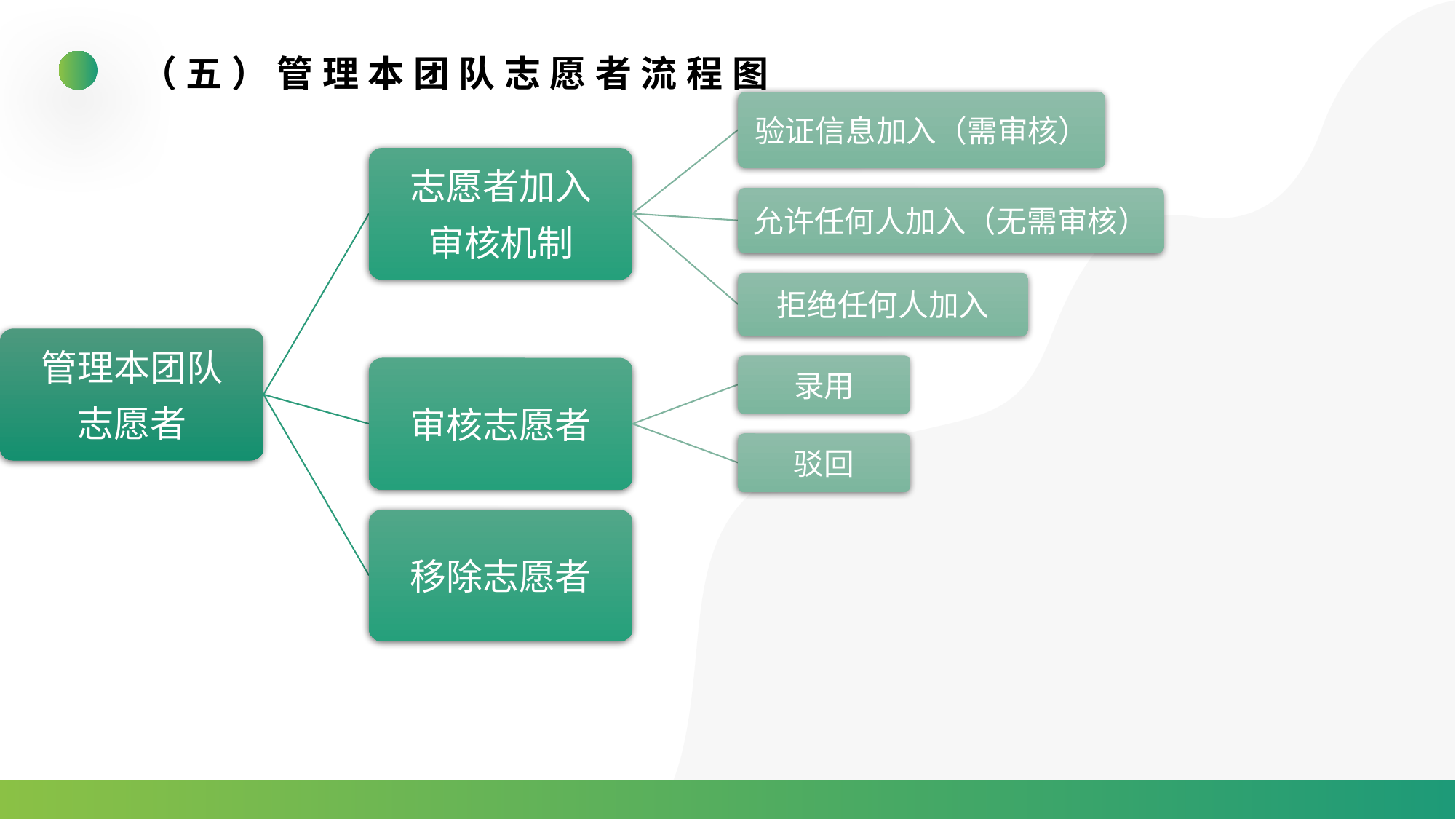

（五）管理本团队志愿者流程图
管理本团队
志愿者

志愿者加入
审核机制

验证信息加入（需审核）

允许任何人加入（无需审核）

拒绝任何人加入

审核志愿者

录用

驳回

移除志愿者